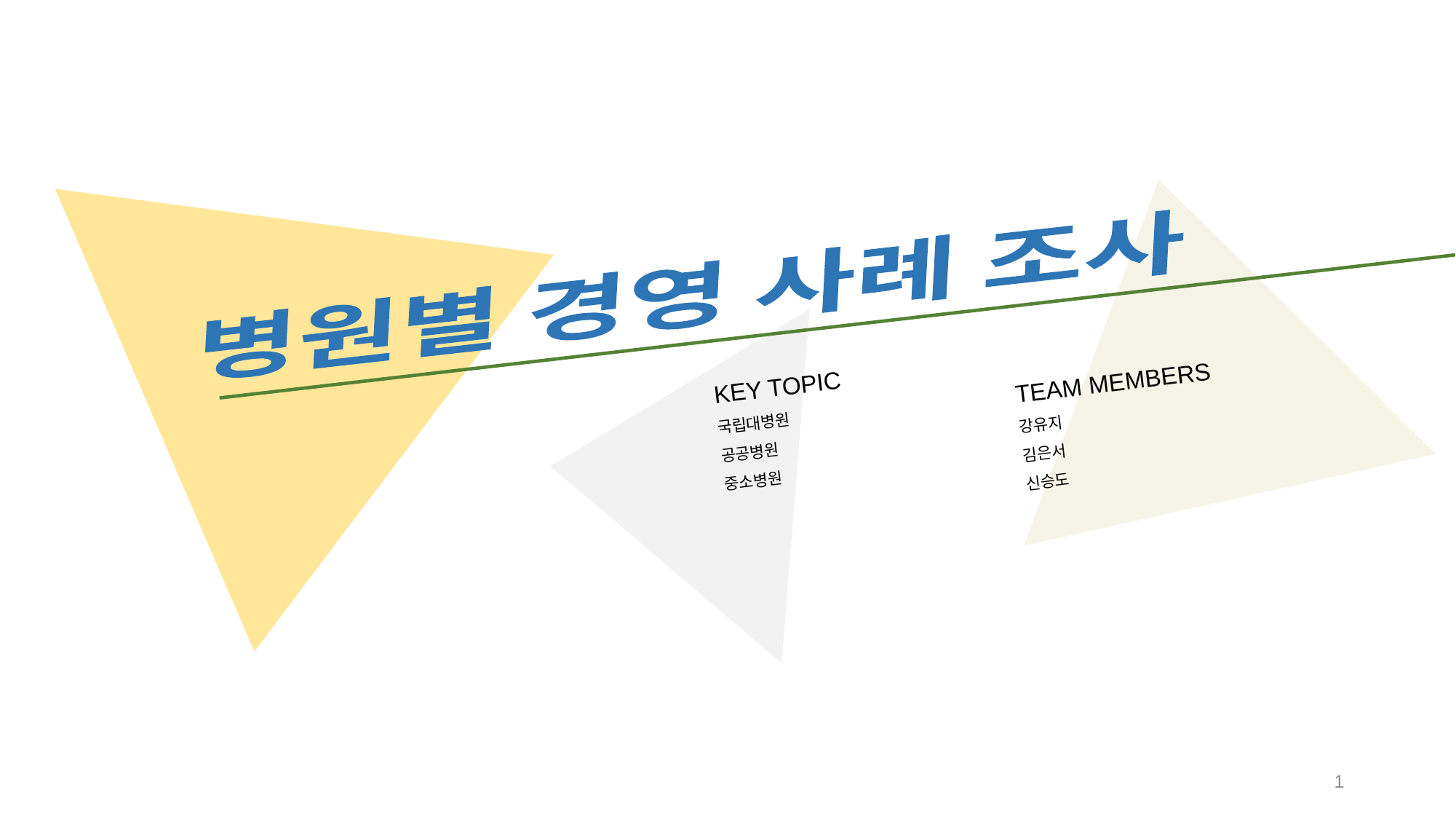

병원별 경영 사례 조사
TEAM MEMBERS
강유지
김은서
신승도

KEY TOPIC
국립대병원
공공병원
중소병원

1